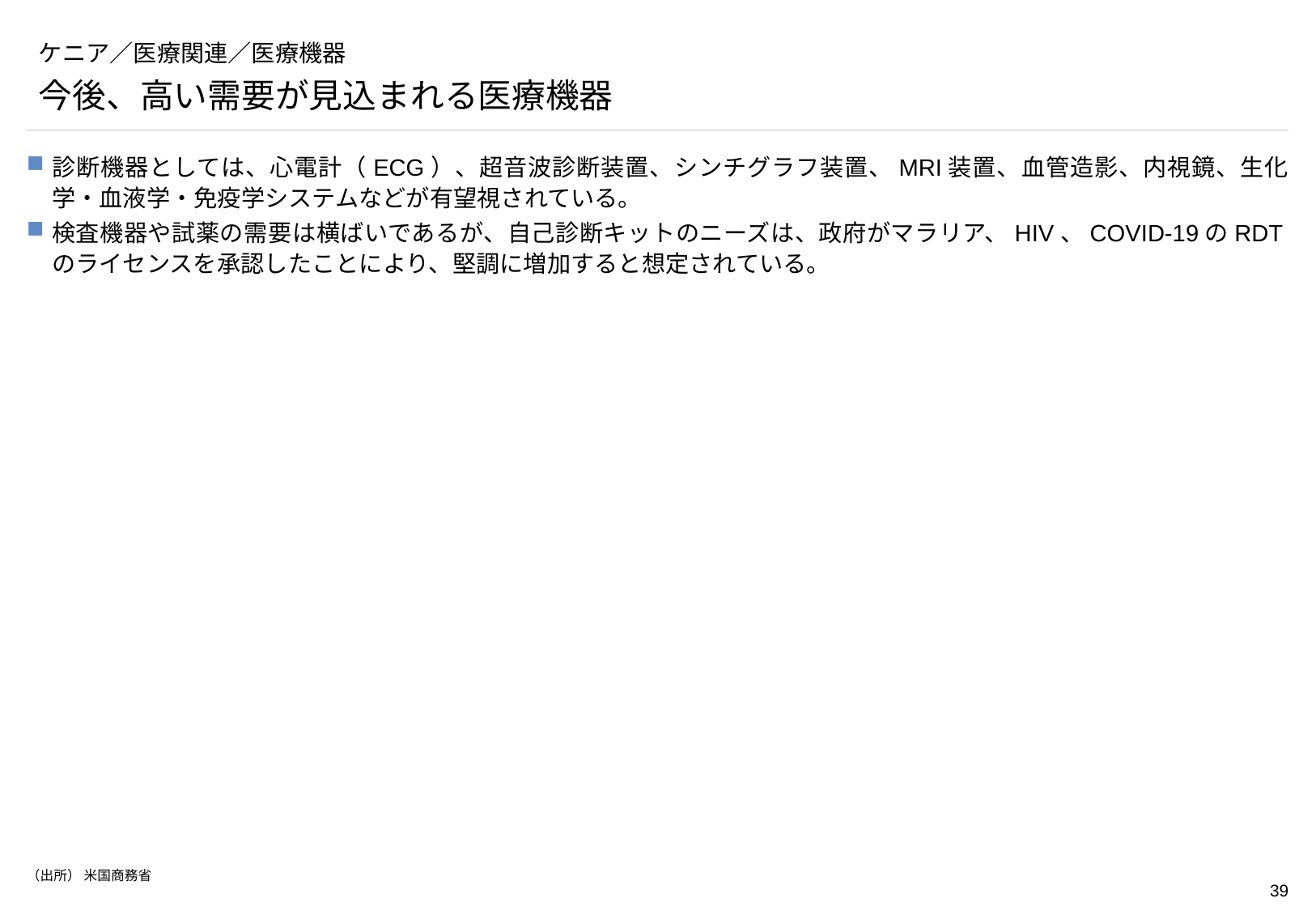

# ケニア／医療関連／医療機器
今後、高い需要が見込まれる医療機器
診断機器としては、心電計（ECG）、超音波診断装置、シンチグラフ装置、MRI装置、血管造影、内視鏡、生化学・血液学・免疫学システムなどが有望視されている。
検査機器や試薬の需要は横ばいであるが、自己診断キットのニーズは、政府がマラリア、HIV、COVID-19のRDTのライセンスを承認したことにより、堅調に増加すると想定されている。
（出所） 米国商務省